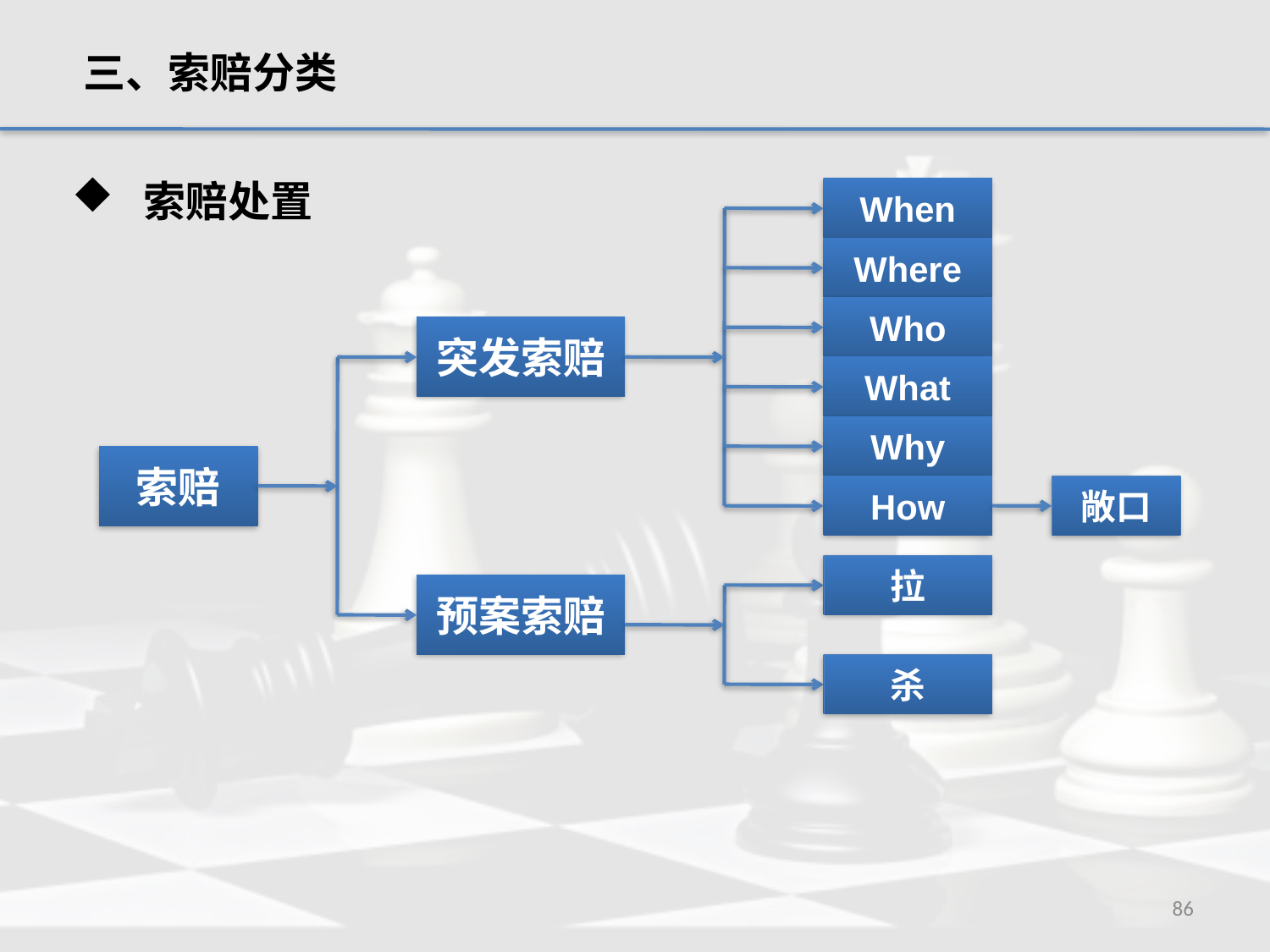

三、索赔分类
  索赔处置
When
Where
Who
突发索赔
What
Why
索赔
How
敞口
拉
预案索赔
杀
86